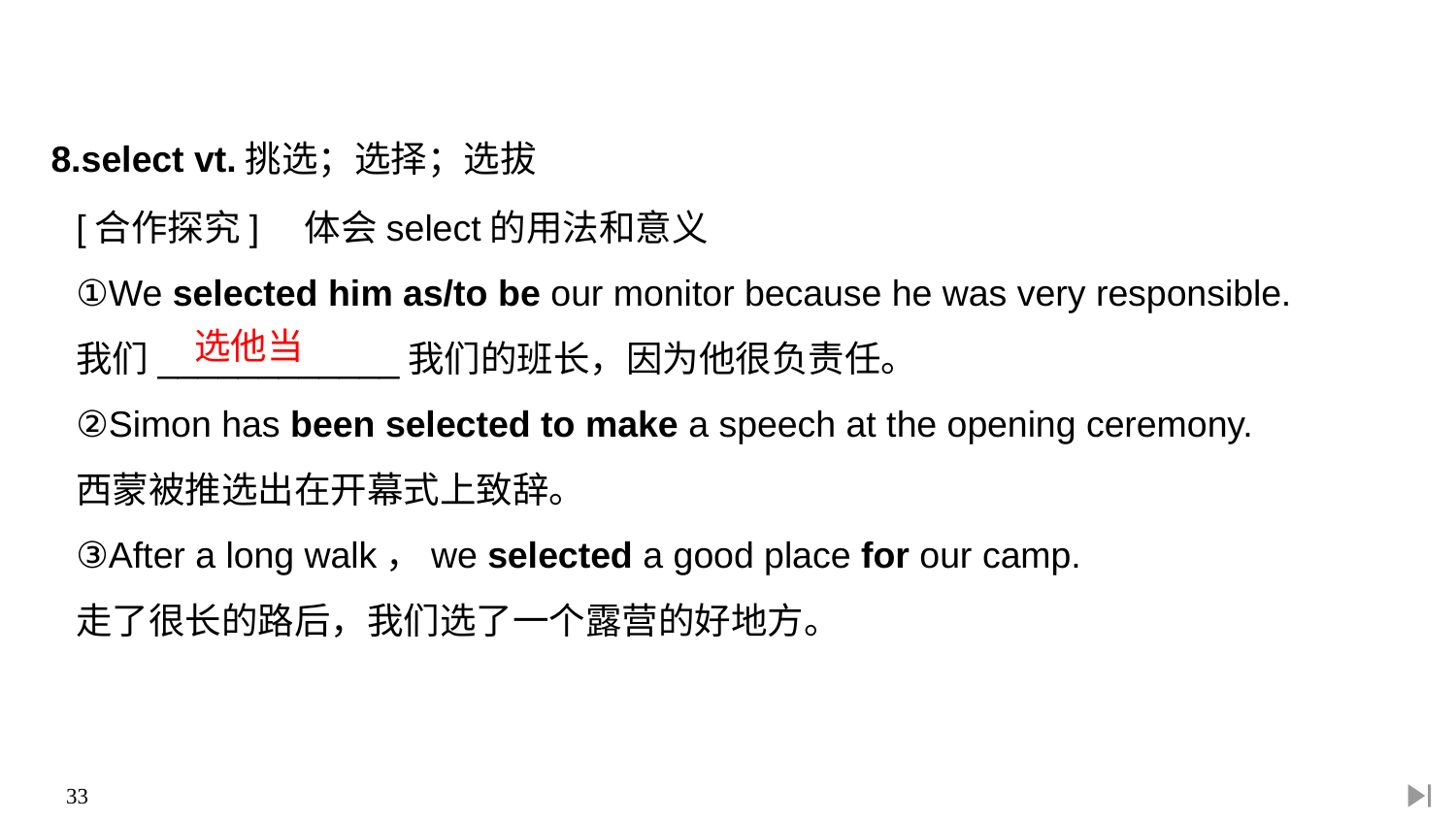

8.select vt.挑选；选择；选拔
[合作探究]　体会select的用法和意义
①We selected him as/to be our monitor because he was very responsible.
我们____________我们的班长，因为他很负责任。
②Simon has been selected to make a speech at the opening ceremony.
西蒙被推选出在开幕式上致辞。
③After a long walk，we selected a good place for our camp.
走了很长的路后，我们选了一个露营的好地方。
选他当